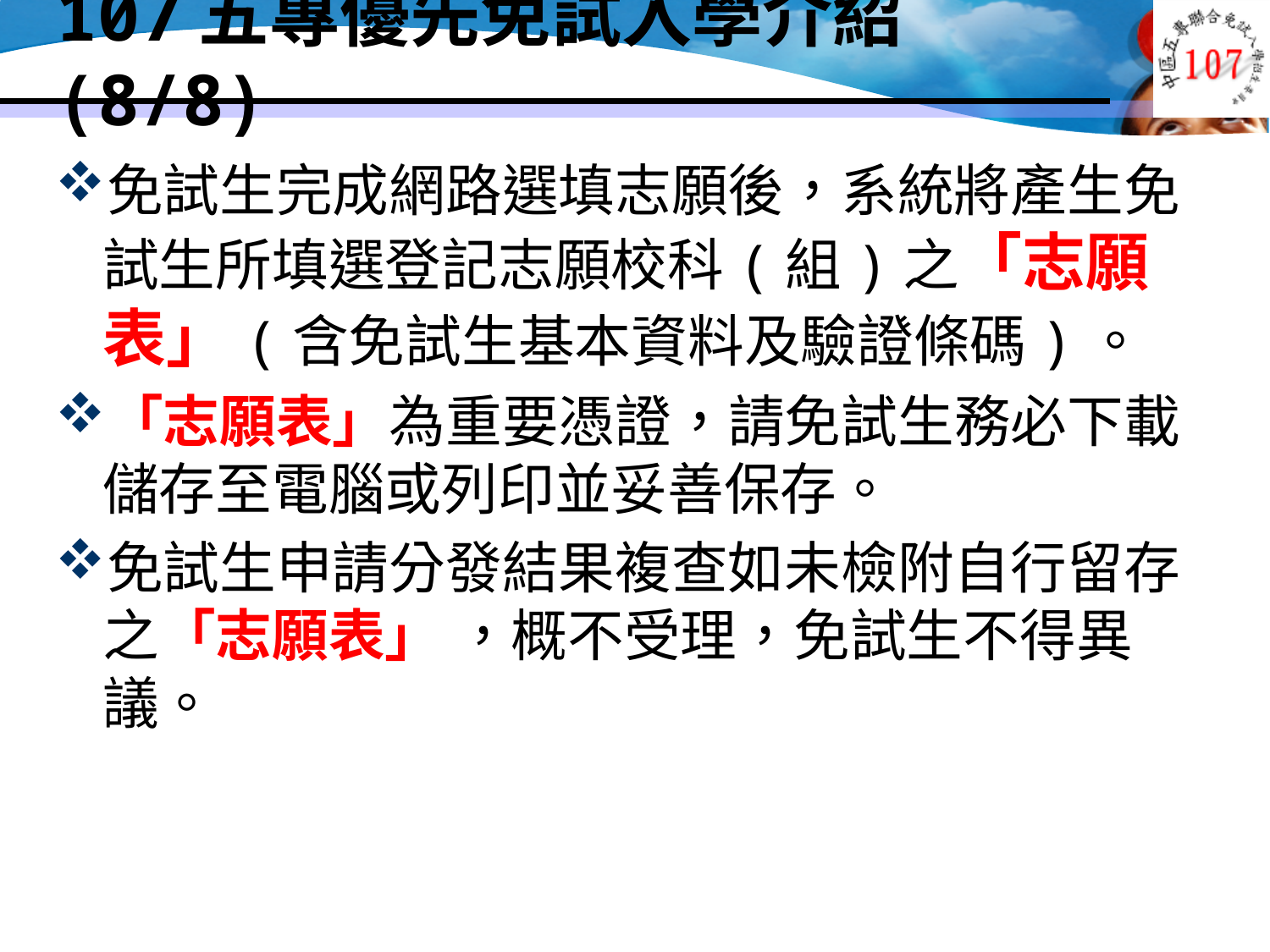

# 107五專優先免試入學介紹(8/8)
免試生完成網路選填志願後，系統將產生免試生所填選登記志願校科(組)之「志願表」(含免試生基本資料及驗證條碼)。
「志願表」為重要憑證，請免試生務必下載儲存至電腦或列印並妥善保存。
免試生申請分發結果複查如未檢附自行留存之「志願表」 ，概不受理，免試生不得異議。